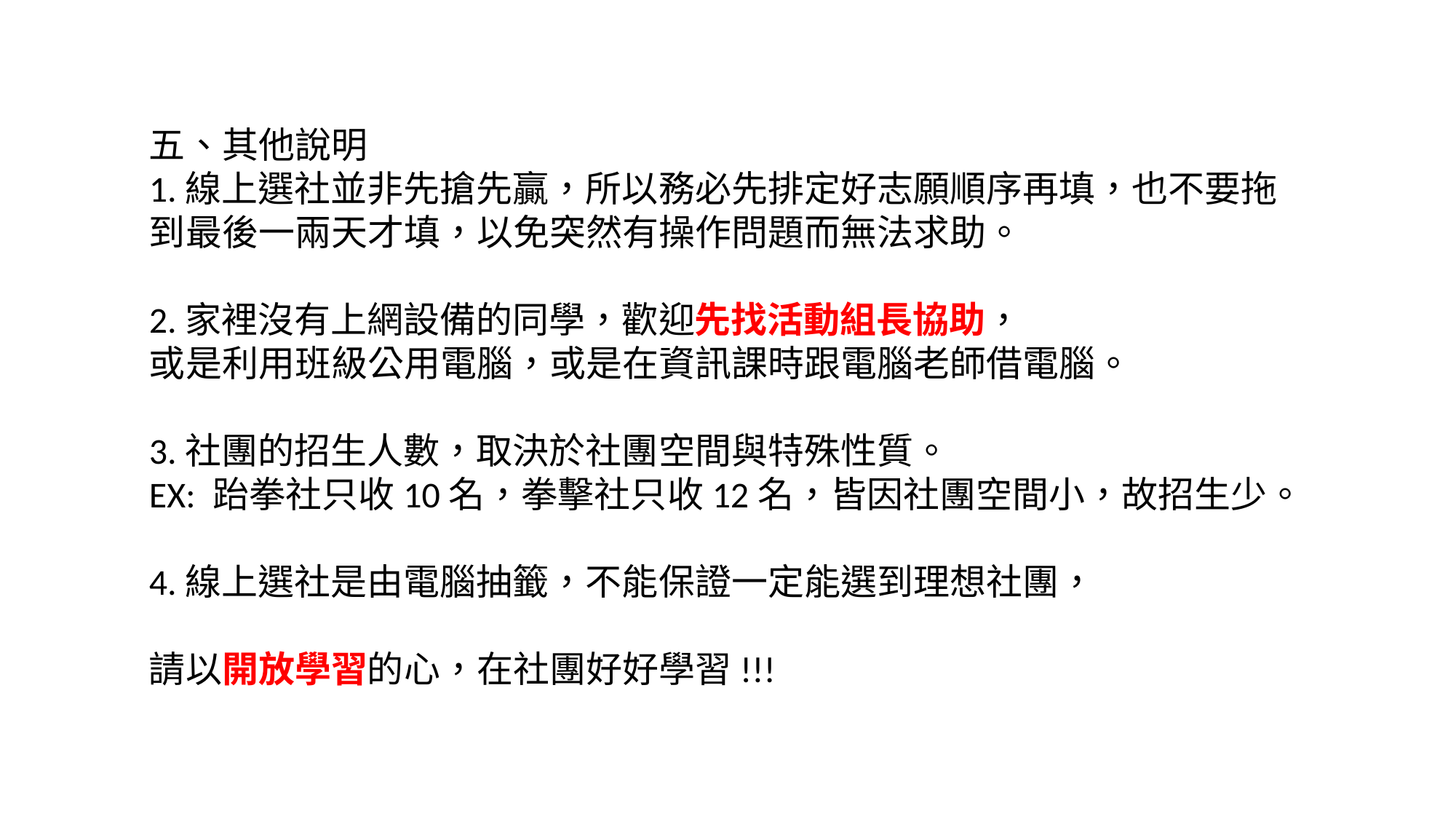

五、其他說明
1.線上選社並非先搶先贏，所以務必先排定好志願順序再填，也不要拖到最後一兩天才填，以免突然有操作問題而無法求助。

2.家裡沒有上網設備的同學，歡迎先找活動組長協助，
或是利用班級公用電腦，或是在資訊課時跟電腦老師借電腦。

3.社團的招生人數，取決於社團空間與特殊性質。
EX: 跆拳社只收10名，拳擊社只收12名，皆因社團空間小，故招生少。

4.線上選社是由電腦抽籤，不能保證一定能選到理想社團，

請以開放學習的心，在社團好好學習!!!